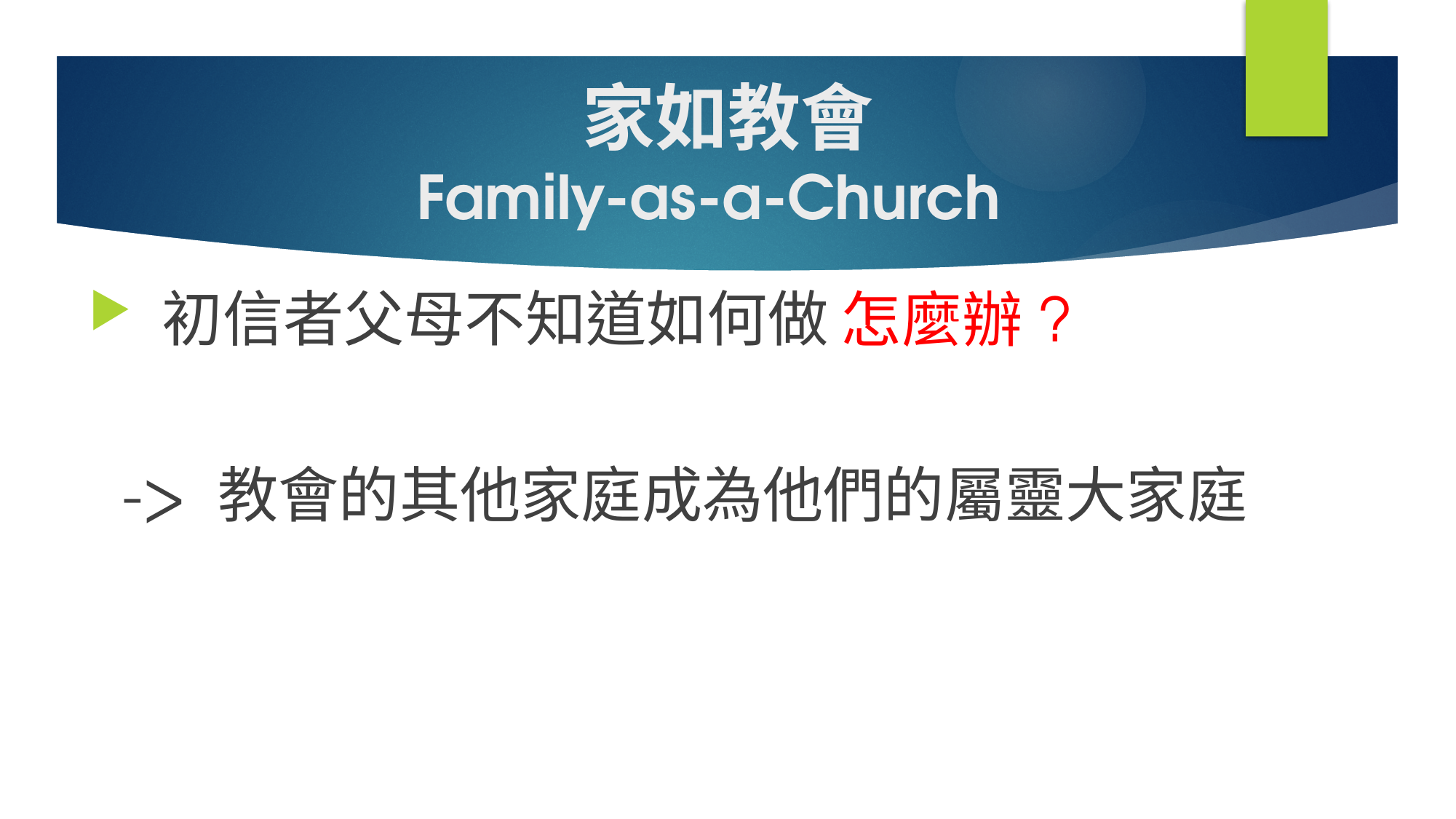

# 家如教會 Family-as-a-Church
 初信者父母不知道如何做

  -> 教會的其他家庭成為他們的屬靈大家庭

怎麼辦?